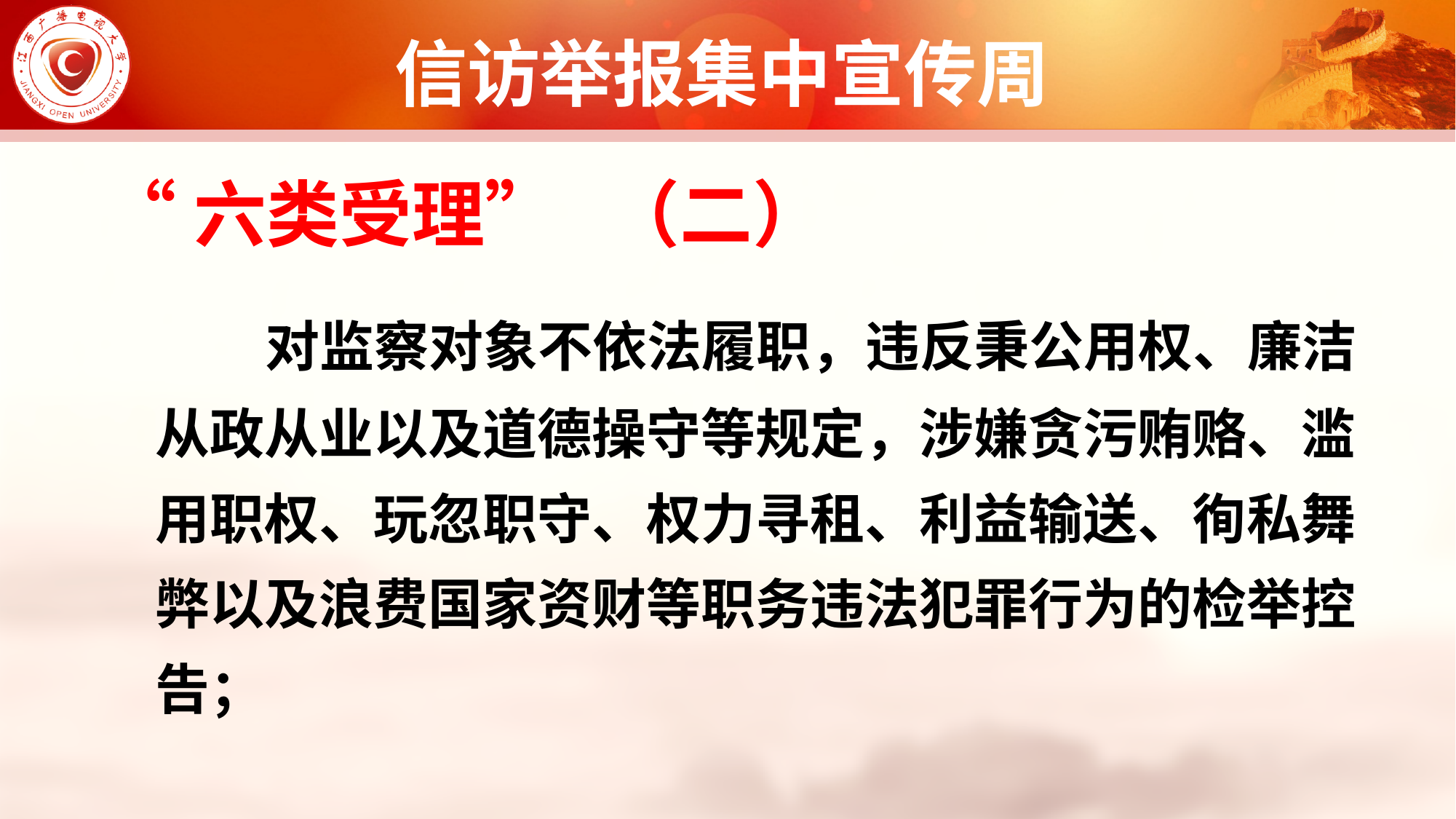

信访举报集中宣传周
“六类受理”   （二）

   对监察对象不依法履职，违反秉公用权、廉洁从政从业以及道德操守等规定，涉嫌贪污贿赂、滥用职权、玩忽职守、权力寻租、利益输送、徇私舞弊以及浪费国家资财等职务违法犯罪行为的检举控告；